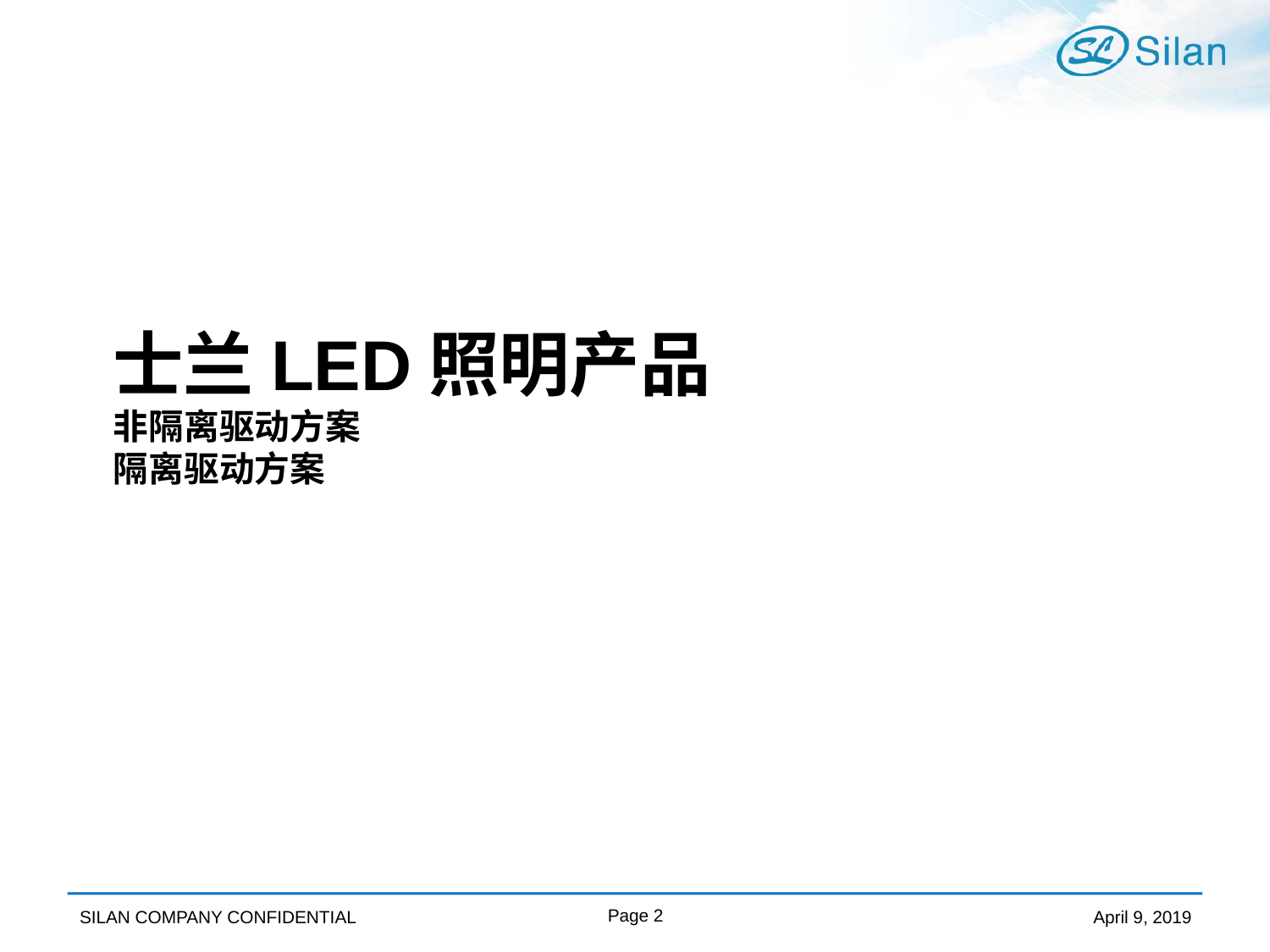

# 士兰LED照明产品 非隔离驱动方案 隔离驱动方案
Page 2
April 9, 2019